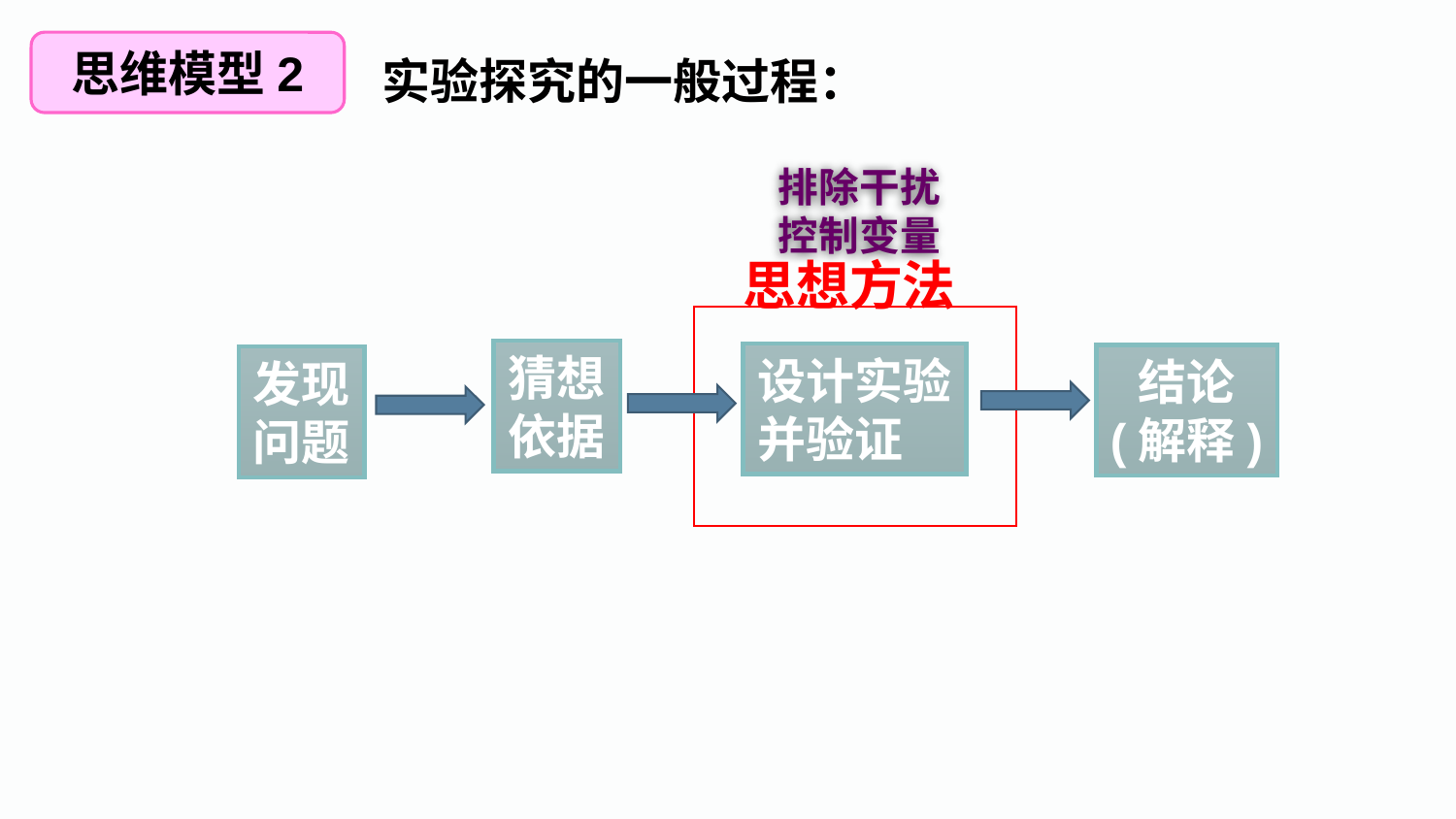

思维模型2
实验探究的一般过程：
排除干扰
控制变量
思想方法

猜想
依据

设计实验
并验证

结论
(解释)
发现
问题